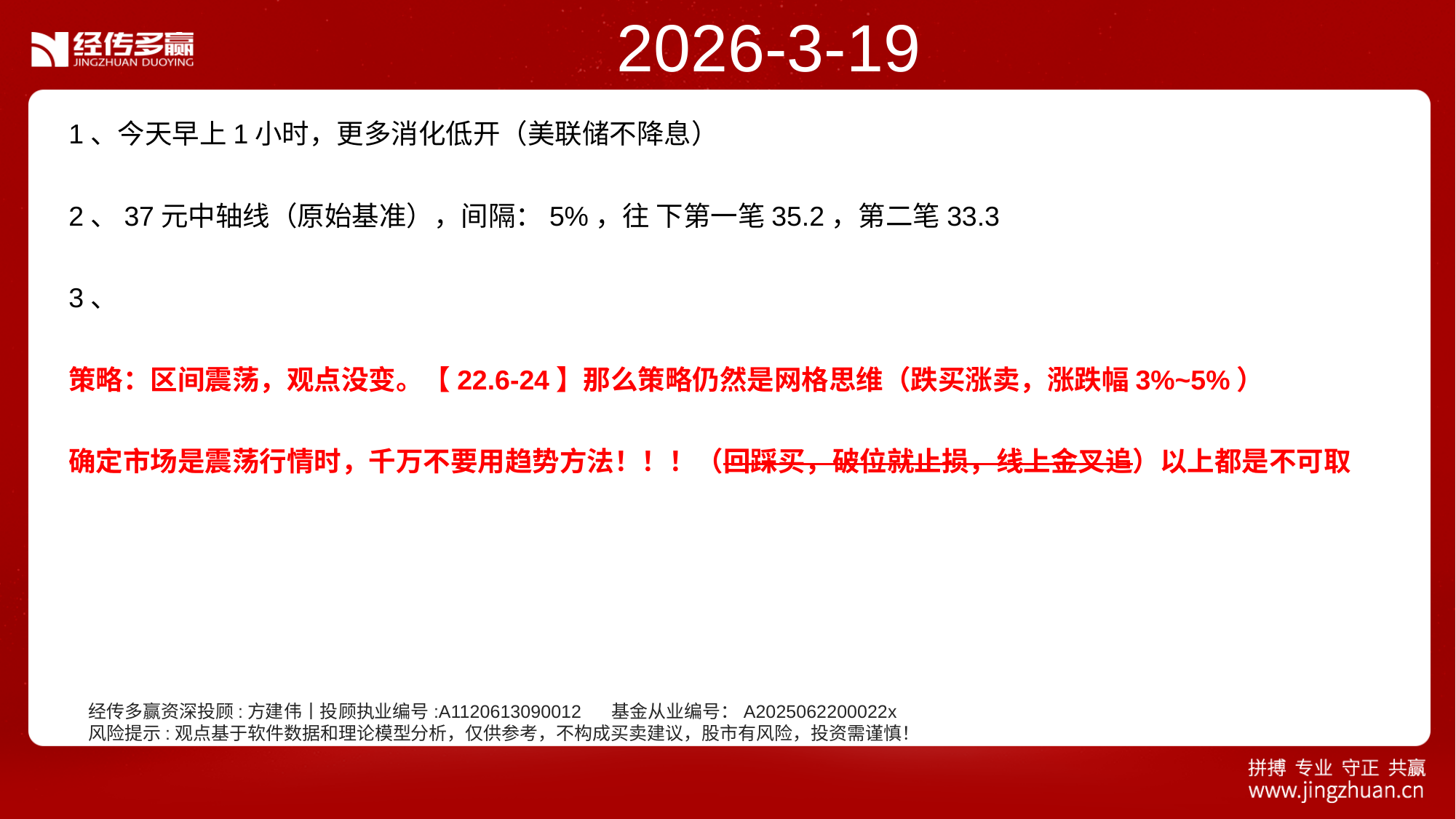

2026-3-19
1、今天早上1小时，更多消化低开（美联储不降息）

2、37元中轴线（原始基准），间隔：5%，往 下第一笔35.2，第二笔33.3

3、

策略：区间震荡，观点没变。【22.6-24】那么策略仍然是网格思维（跌买涨卖，涨跌幅3%~5%）

确定市场是震荡行情时，千万不要用趋势方法！！！（回踩买，破位就止损，线上金叉追）以上都是不可取